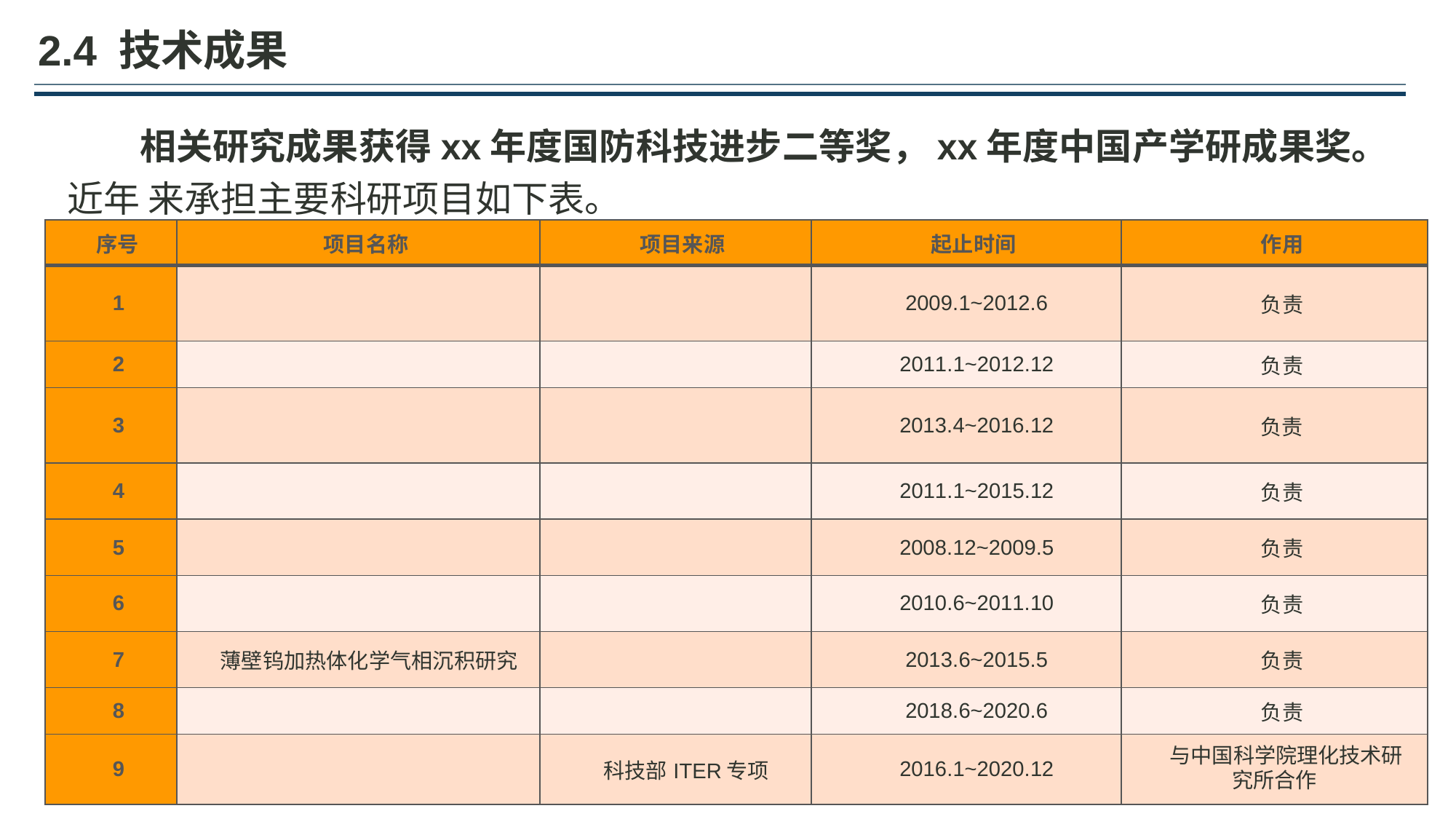

2.4 技术成果
相关研究成果获得xx年度国防科技进步二等奖，xx年度中国产学研成果奖。近年 来承担主要科研项目如下表。
| 序号 | 项目名称 | 项目来源 | 起止时间 | 作用 |
| --- | --- | --- | --- | --- |
| 1 |  |  | 2009.1~2012.6 | 负责 |
| 2 |  |  | 2011.1~2012.12 | 负责 |
| 3 |  |  | 2013.4~2016.12 | 负责 |
| 4 |  |  | 2011.1~2015.12 | 负责 |
| 5 |  |  | 2008.12~2009.5 | 负责 |
| 6 |  |  | 2010.6~2011.10 | 负责 |
| 7 | 薄壁钨加热体化学气相沉积研究 |  | 2013.6~2015.5 | 负责 |
| 8 |  |  | 2018.6~2020.6 | 负责 |
| 9 |  | 科技部ITER专项 | 2016.1~2020.12 | 与中国科学院理化技术研 究所合作 |